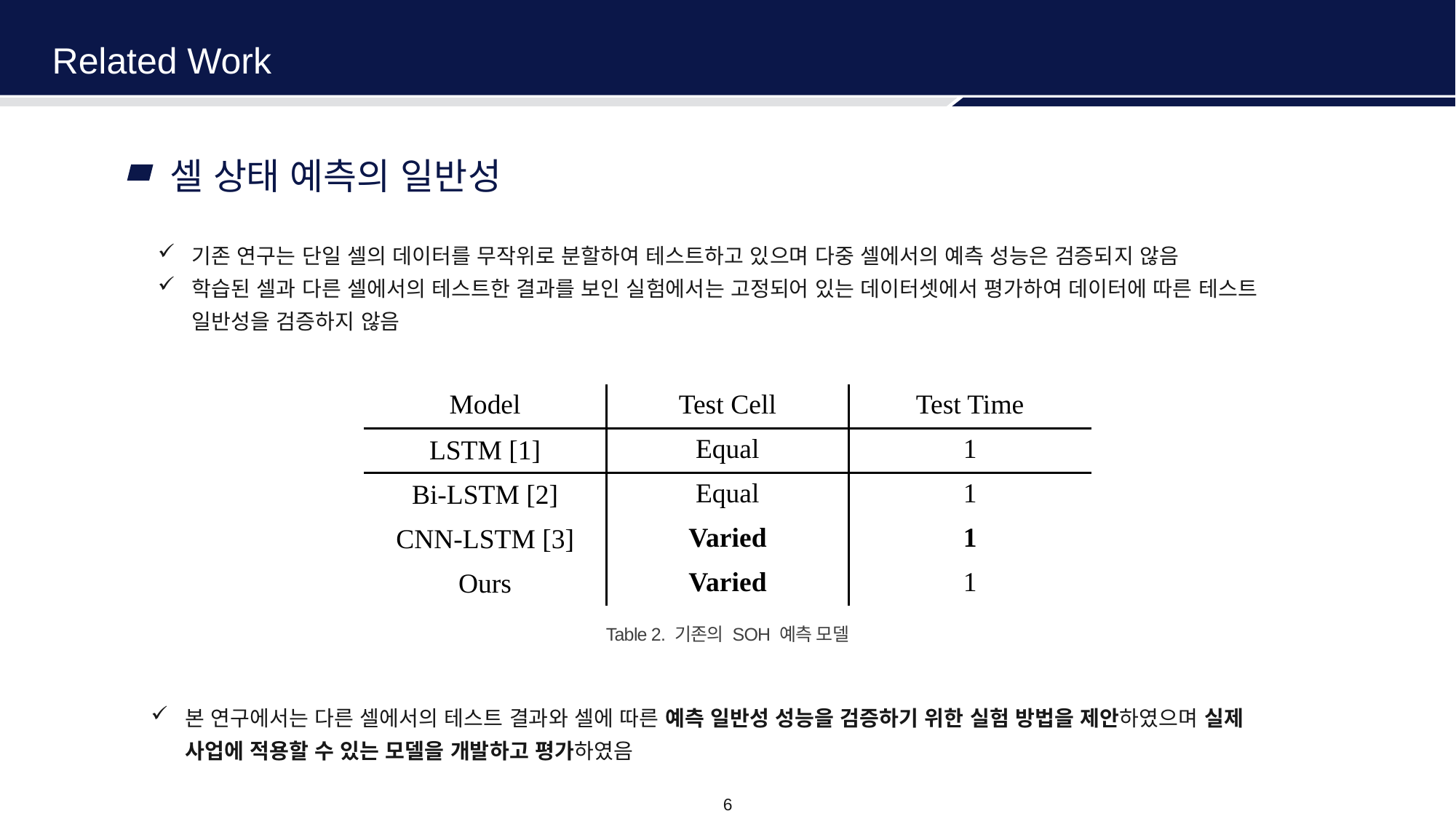

Related Work
셀 상태 예측의 일반성

기존 연구는 단일 셀의 데이터를 무작위로 분할하여 테스트하고 있으며 다중 셀에서의 예측 성능은 검증되지 않음
학습된 셀과 다른 셀에서의 테스트한 결과를 보인 실험에서는 고정되어 있는 데이터셋에서 평가하여 데이터에 따른 테스트 일반성을 검증하지 않음
| Model | Test Cell | Test Time |
| --- | --- | --- |
| LSTM [1] | Equal | 1 |
| Bi-LSTM [2] | Equal | 1 |
| CNN-LSTM [3] | Varied | 1 |
| Ours | Varied | 1 |
Table 2. 기존의 SOH 예측 모델
본 연구에서는 다른 셀에서의 테스트 결과와 셀에 따른 예측 일반성 성능을 검증하기 위한 실험 방법을 제안하였으며 실제 사업에 적용할 수 있는 모델을 개발하고 평가하였음